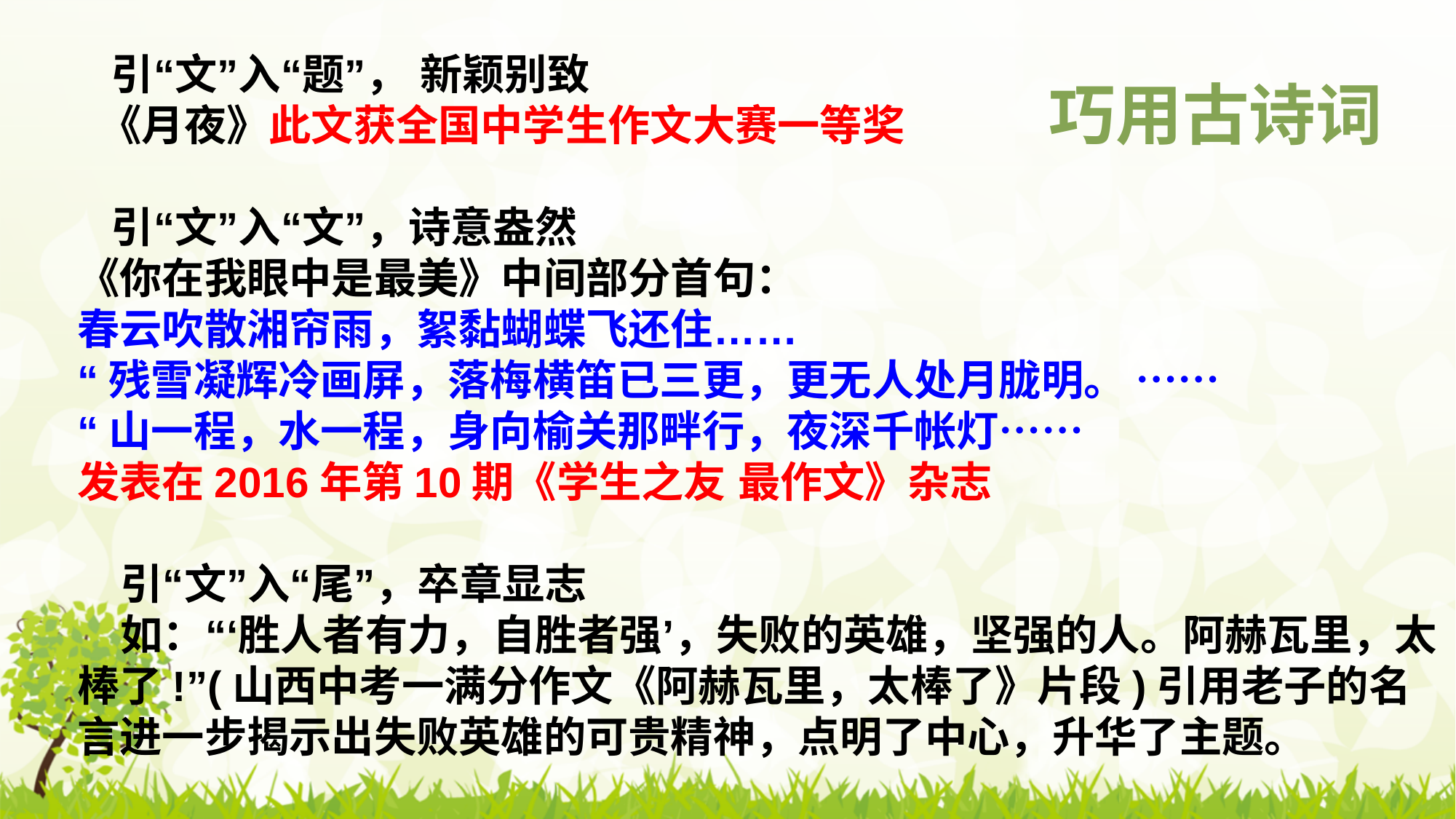

引“文”入“题”， 新颖别致
 《月夜》此文获全国中学生作文大赛一等奖

  引“文”入“文”，诗意盎然
《你在我眼中是最美》中间部分首句：
春云吹散湘帘雨，絮黏蝴蝶飞还住……
“残雪凝辉冷画屏，落梅横笛已三更，更无人处月胧明。 ……
“山一程，水一程，身向榆关那畔行，夜深千帐灯……
发表在2016年第10期《学生之友 最作文》杂志

引“文”入“尾”，卒章显志
如：“‘胜人者有力，自胜者强’，失败的英雄，坚强的人。阿赫瓦里，太棒了!”(山西中考一满分作文《阿赫瓦里，太棒了》片段)引用老子的名言进一步揭示出失败英雄的可贵精神，点明了中心，升华了主题。

巧用古诗词